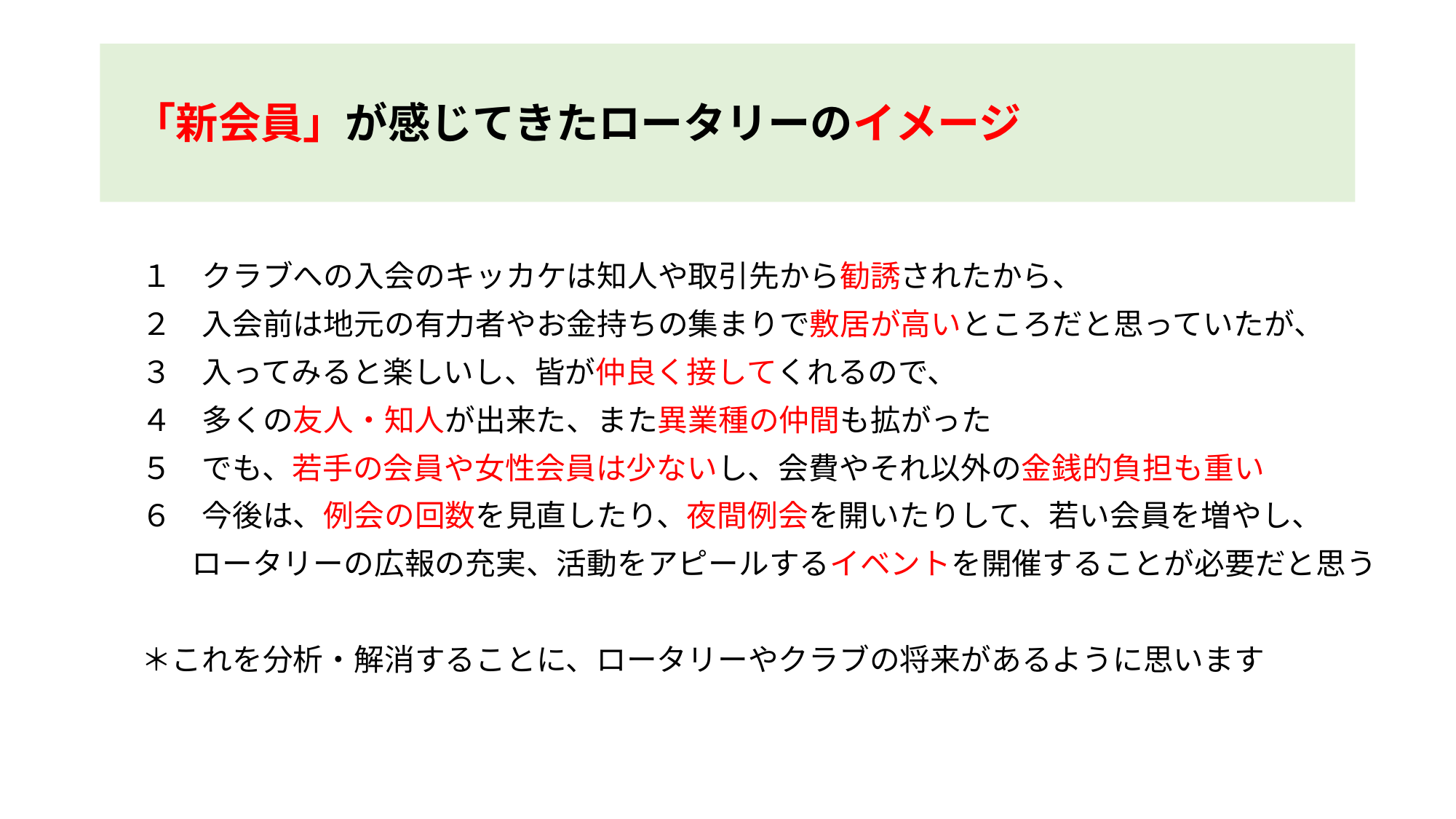

# 「新会員」が感じてきたロータリーのイメージ
　１　クラブへの入会のキッカケは知人や取引先から勧誘されたから、
　２　入会前は地元の有力者やお金持ちの集まりで敷居が高いところだと思っていたが、
　３　入ってみると楽しいし、皆が仲良く接してくれるので、
　４　多くの友人・知人が出来た、また異業種の仲間も拡がった
　５　でも、若手の会員や女性会員は少ないし、会費やそれ以外の金銭的負担も重い
　６　今後は、例会の回数を見直したり、夜間例会を開いたりして、若い会員を増やし、
　　   ロータリーの広報の充実、活動をアピールするイベントを開催することが必要だと思う

　＊これを分析・解消することに、ロータリーやクラブの将来があるように思います